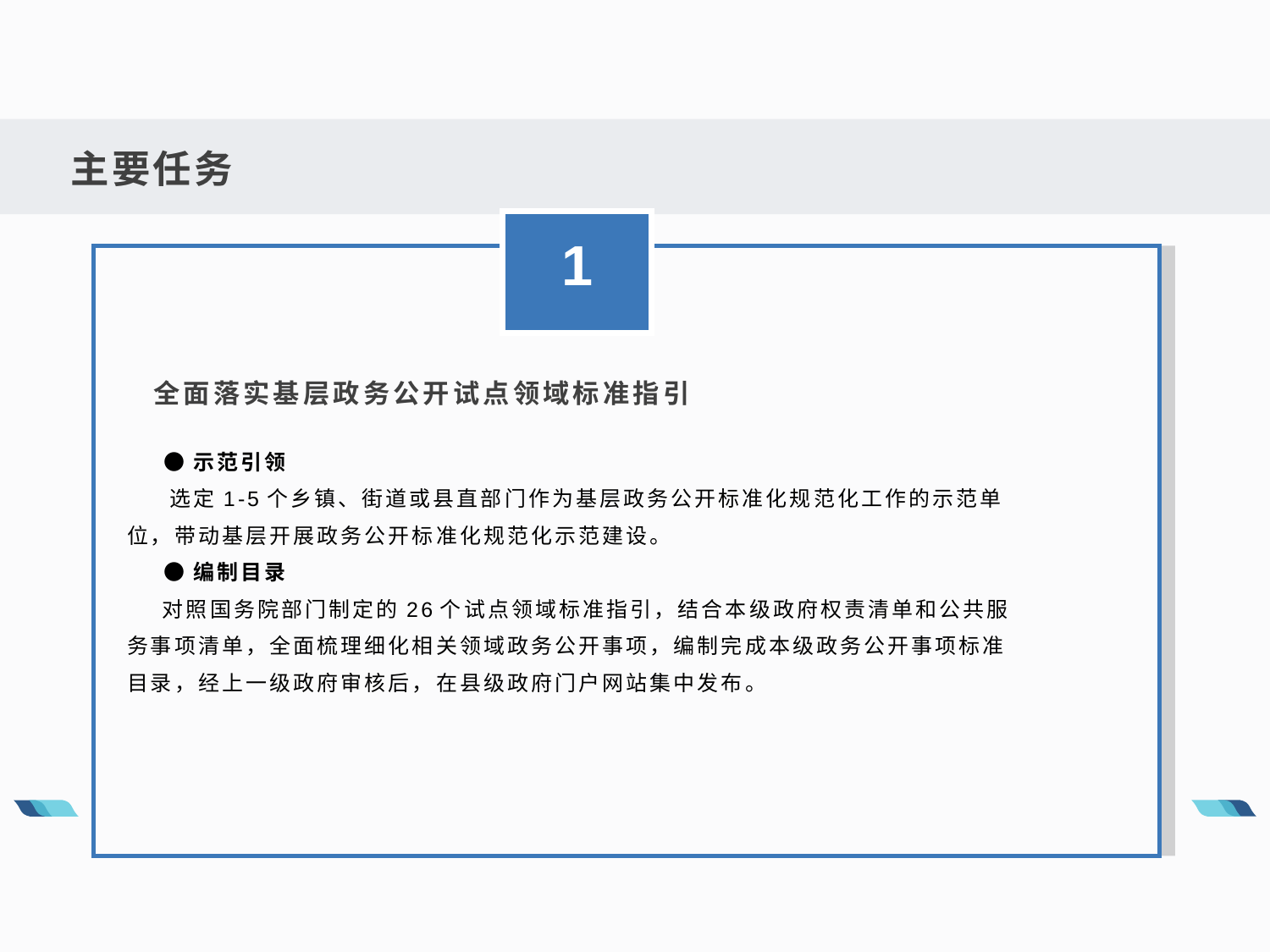

主要任务

1

  全面落实基层政务公开试点领域标准指引
     ●示范引领
     选定1-5个乡镇、街道或县直部门作为基层政务公开标准化规范化工作的示范单位，带动基层开展政务公开标准化规范化示范建设。
     ●编制目录
    对照国务院部门制定的26个试点领域标准指引，结合本级政府权责清单和公共服务事项清单，全面梳理细化相关领域政务公开事项，编制完成本级政务公开事项标准目录，经上一级政府审核后，在县级政府门户网站集中发布。